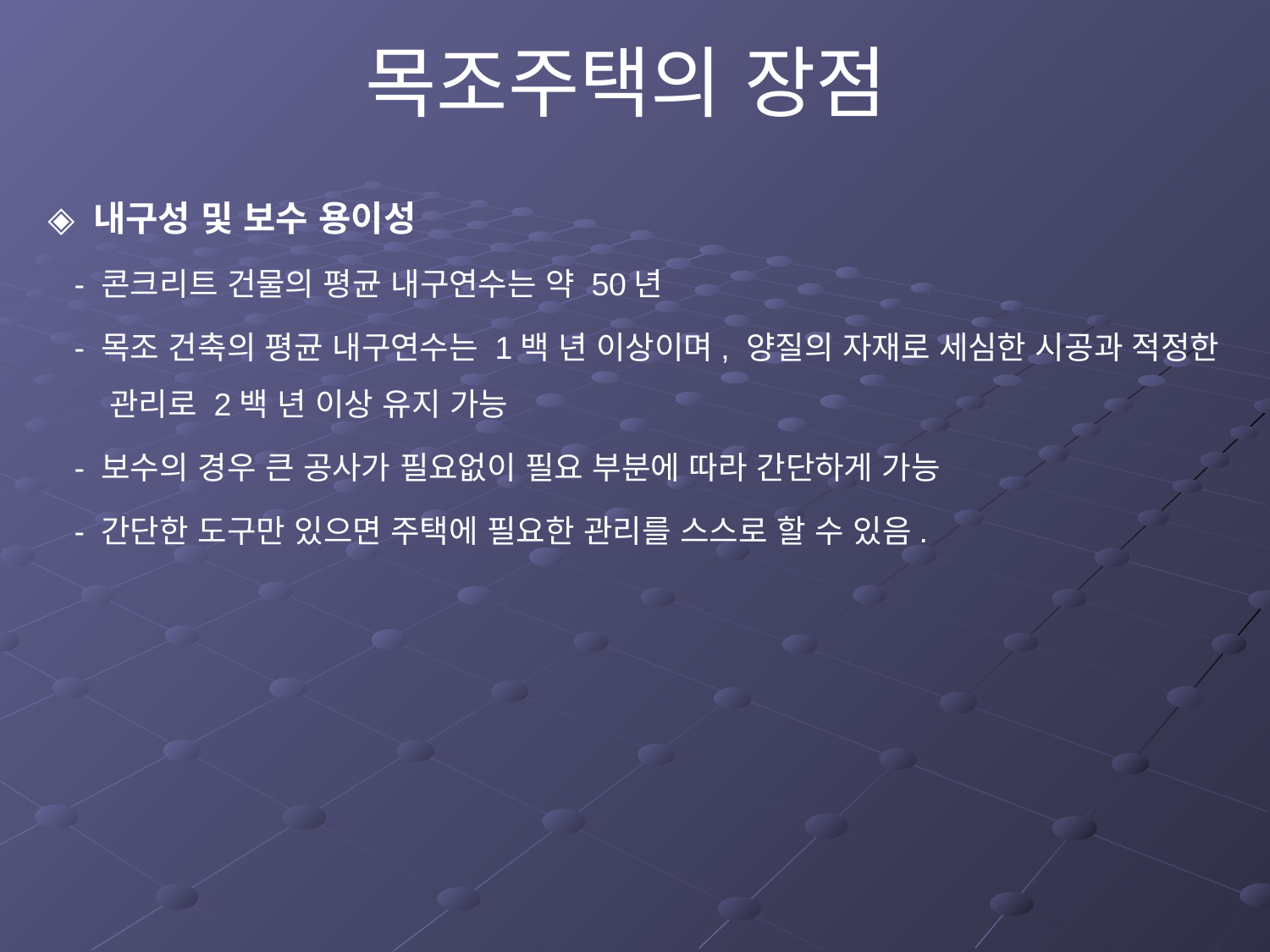

목조주택의 장점
◈ 내구성 및 보수 용이성
   - 콘크리트 건물의 평균 내구연수는 약 50년
   - 목조 건축의 평균 내구연수는 1백 년 이상이며, 양질의 자재로 세심한 시공과 적정한 관리로 2백 년 이상 유지 가능
   - 보수의 경우 큰 공사가 필요없이 필요 부분에 따라 간단하게 가능
   - 간단한 도구만 있으면 주택에 필요한 관리를 스스로 할 수 있음.